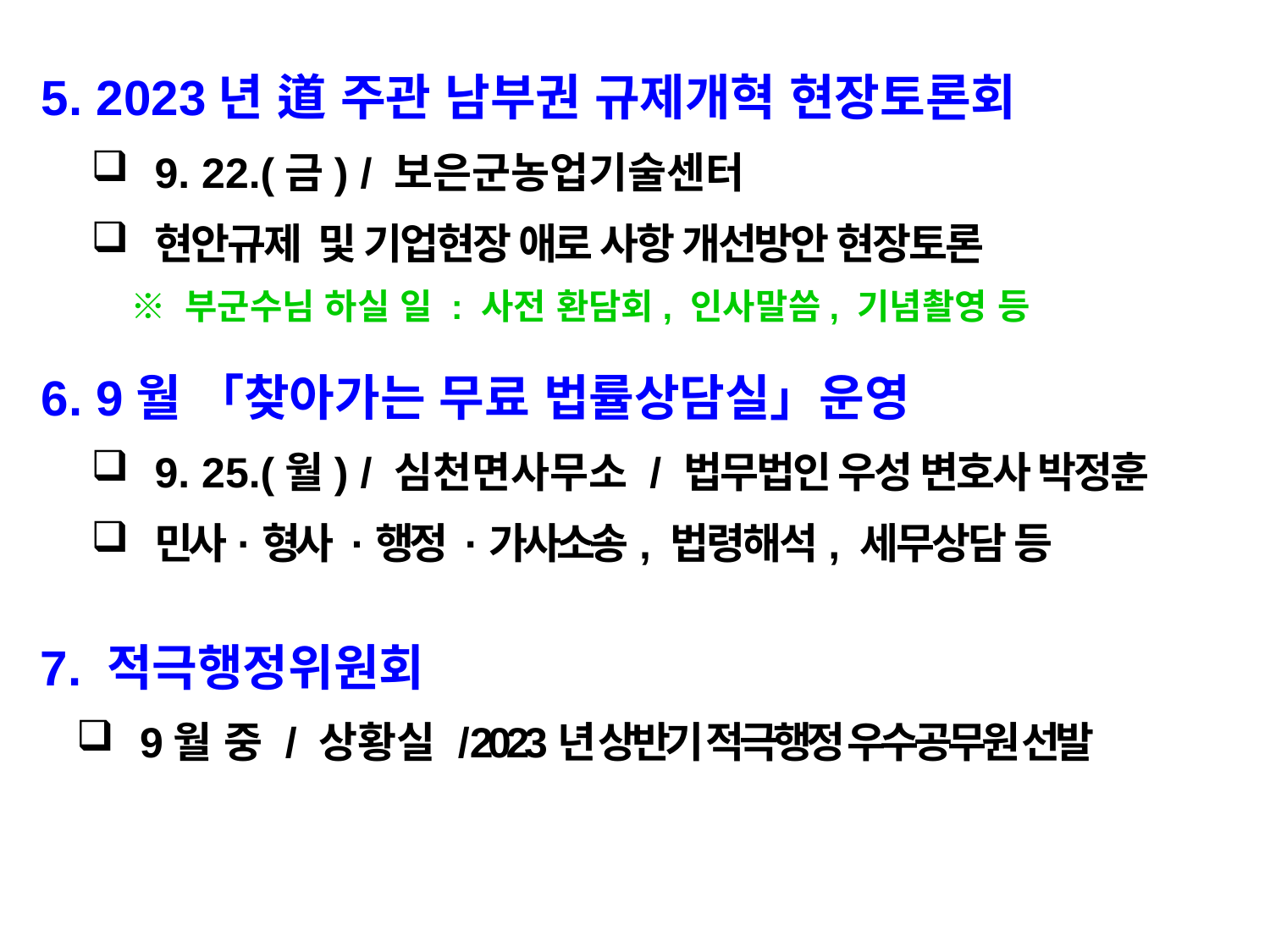

5. 2023년 道 주관 남부권 규제개혁 현장토론회
9. 22.(금) / 보은군농업기술센터
현안규제  및 기업현장 애로 사항 개선방안 현장토론
    ※ 부군수님 하실 일 : 사전 환담회, 인사말씀, 기념촬영 등

 6. 9월 「찾아가는 무료 법률상담실」운영
9. 25.(월) / 심천면사무소 / 법무법인 우성 변호사 박정훈
민사·형사 ·행정 ·가사소송, 법령해석, 세무상담 등
  7. 적극행정위원회
9월 중 / 상황실 /2023년 상반기 적극행정 우수공무원 선발